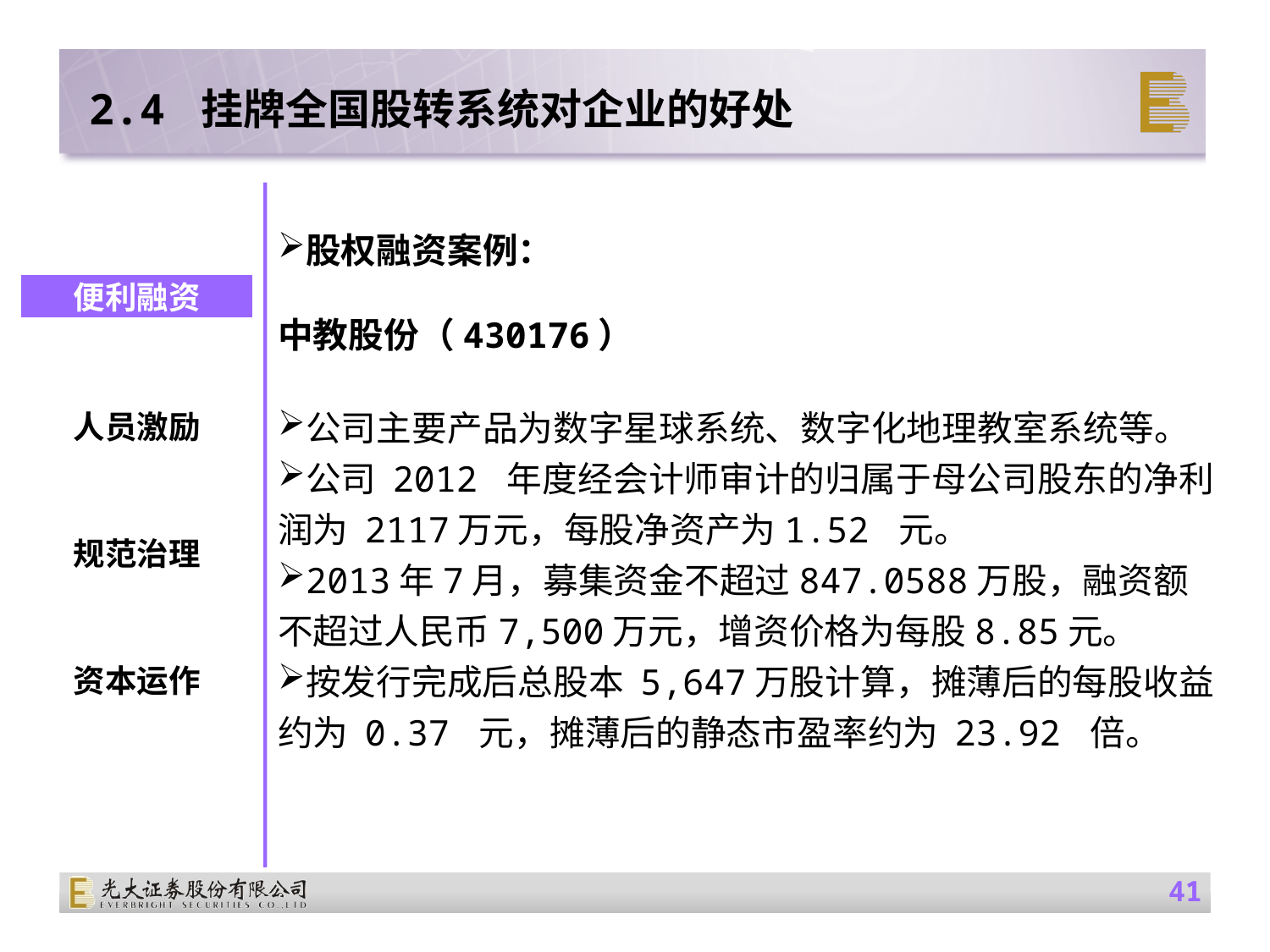

2.4 挂牌全国股转系统对企业的好处

股权融资案例：

中教股份（430176）

公司主要产品为数字星球系统、数字化地理教室系统等。
公司 2012 年度经会计师审计的归属于母公司股东的净利润为 2117万元，每股净资产为1.52 元。
2013年7月，募集资金不超过847.0588万股，融资额不超过人民币7,500万元，增资价格为每股8.85元。
按发行完成后总股本 5,647万股计算，摊薄后的每股收益约为 0.37 元，摊薄后的静态市盈率约为 23.92 倍。
便利融资
人员激励
规范治理
资本运作
41